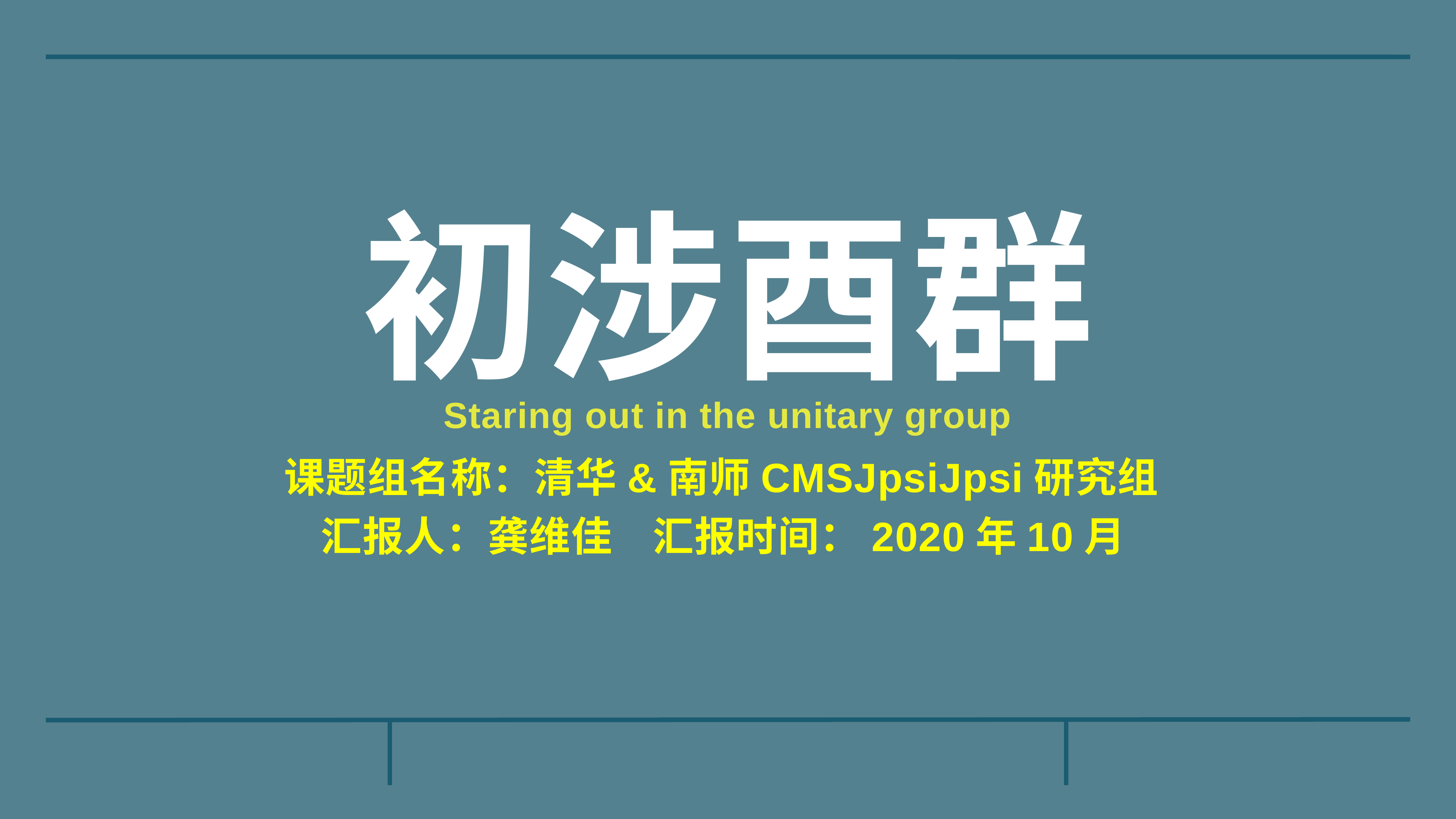

# 初涉酉群
Staring out in the unitary group
课题组名称：清华&南师CMSJpsiJpsi研究组
                  汇报人：龚维佳    汇报时间：2020年10月时间：2020年9月